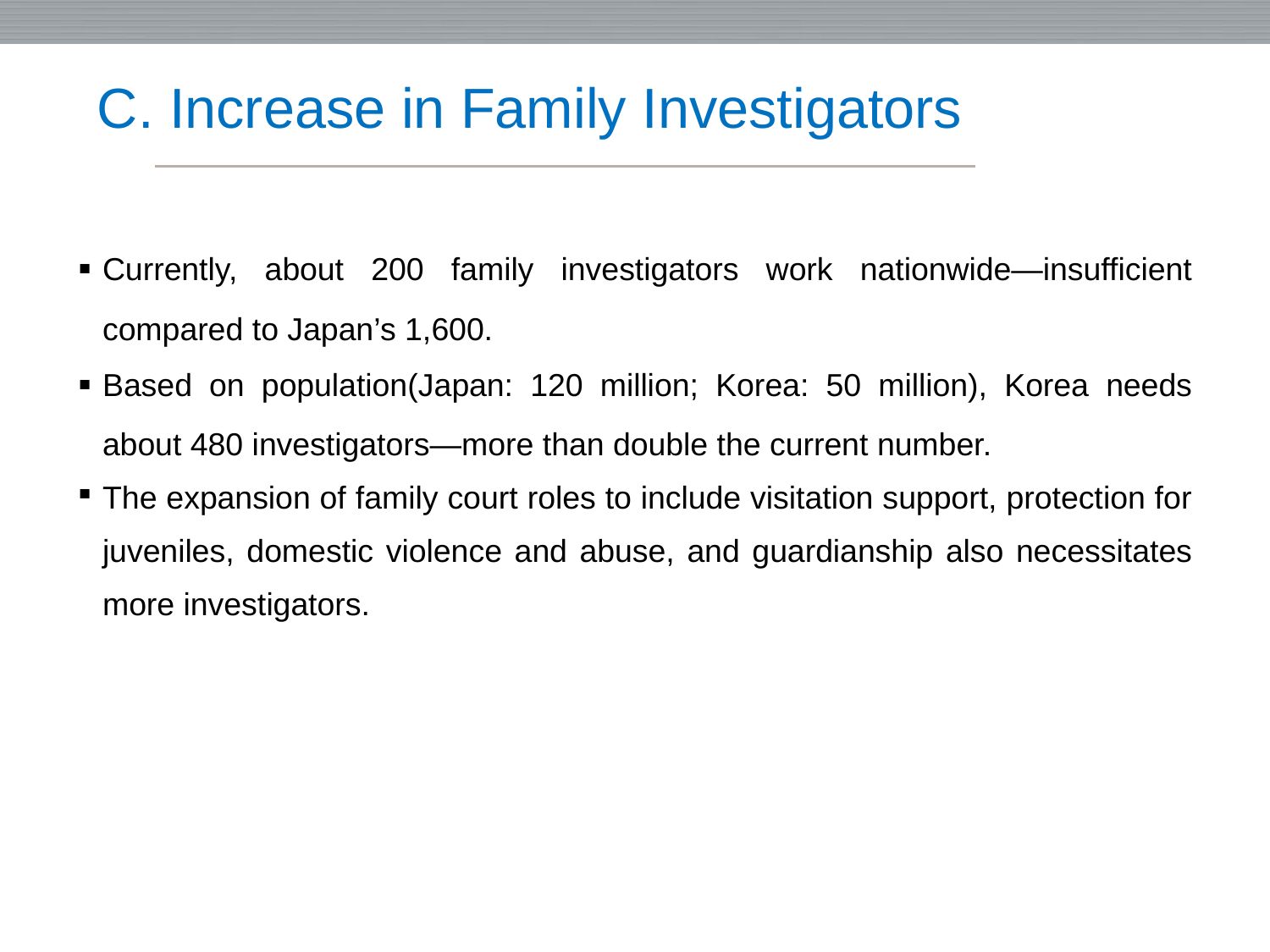

특례법 입법 경위와 목적
﻿C. Increase in Family Investigators
| ﻿Currently, about 200 family investigators work nationwide—insufficient compared to Japan’s 1,600. Based on population﻿(Japan: 120 million; Korea: 50 million), Korea needs about 480 investigators—more than double the current number. The expansion of family court roles to include visitation support, protection for juveniles, domestic violence and abuse, and guardianship also necessitates more investigators. |
| --- |